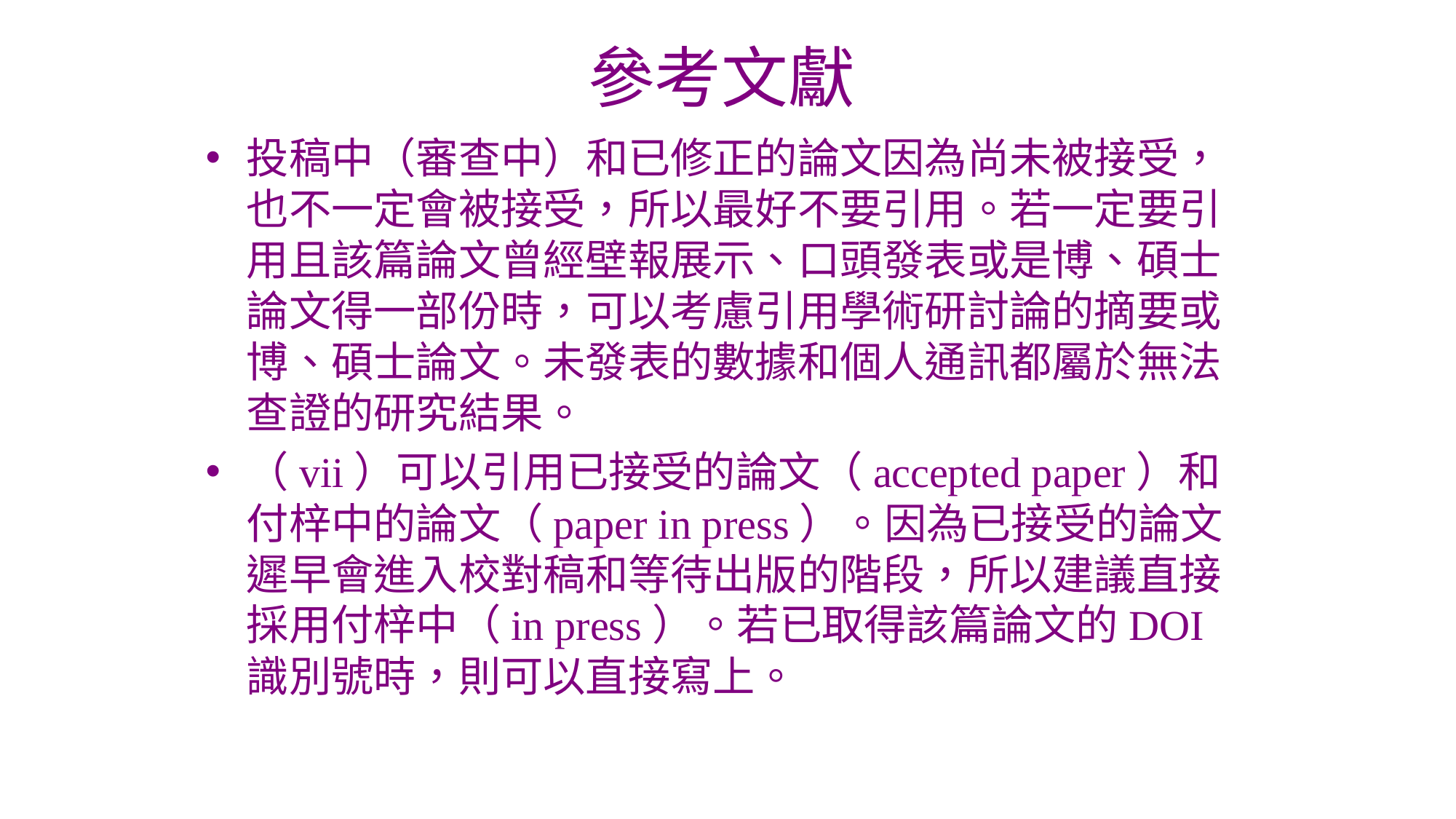

# 參考文獻
投稿中（審查中）和已修正的論文因為尚未被接受，也不一定會被接受，所以最好不要引用。若一定要引用且該篇論文曾經壁報展示、口頭發表或是博、碩士論文得一部份時，可以考慮引用學術研討論的摘要或博、碩士論文。未發表的數據和個人通訊都屬於無法查證的研究結果。
（vii）可以引用已接受的論文（accepted paper）和付梓中的論文（paper in press）。因為已接受的論文遲早會進入校對稿和等待出版的階段，所以建議直接採用付梓中（in press）。若已取得該篇論文的DOI識別號時，則可以直接寫上。